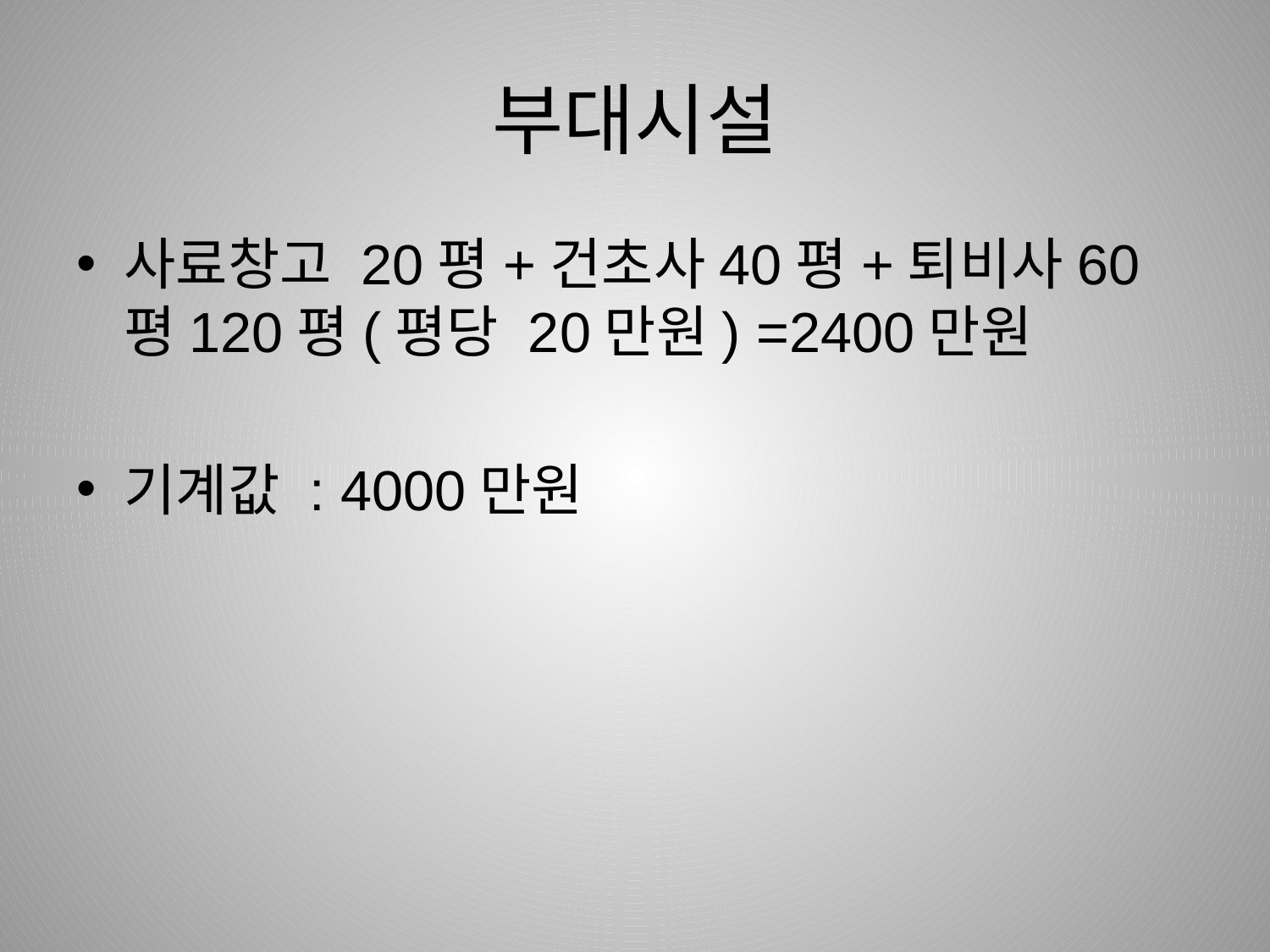

# 부대시설
사료창고 20평+건초사40평+퇴비사60평120평(평당 20만원) =2400만원

기계값 : 4000만원